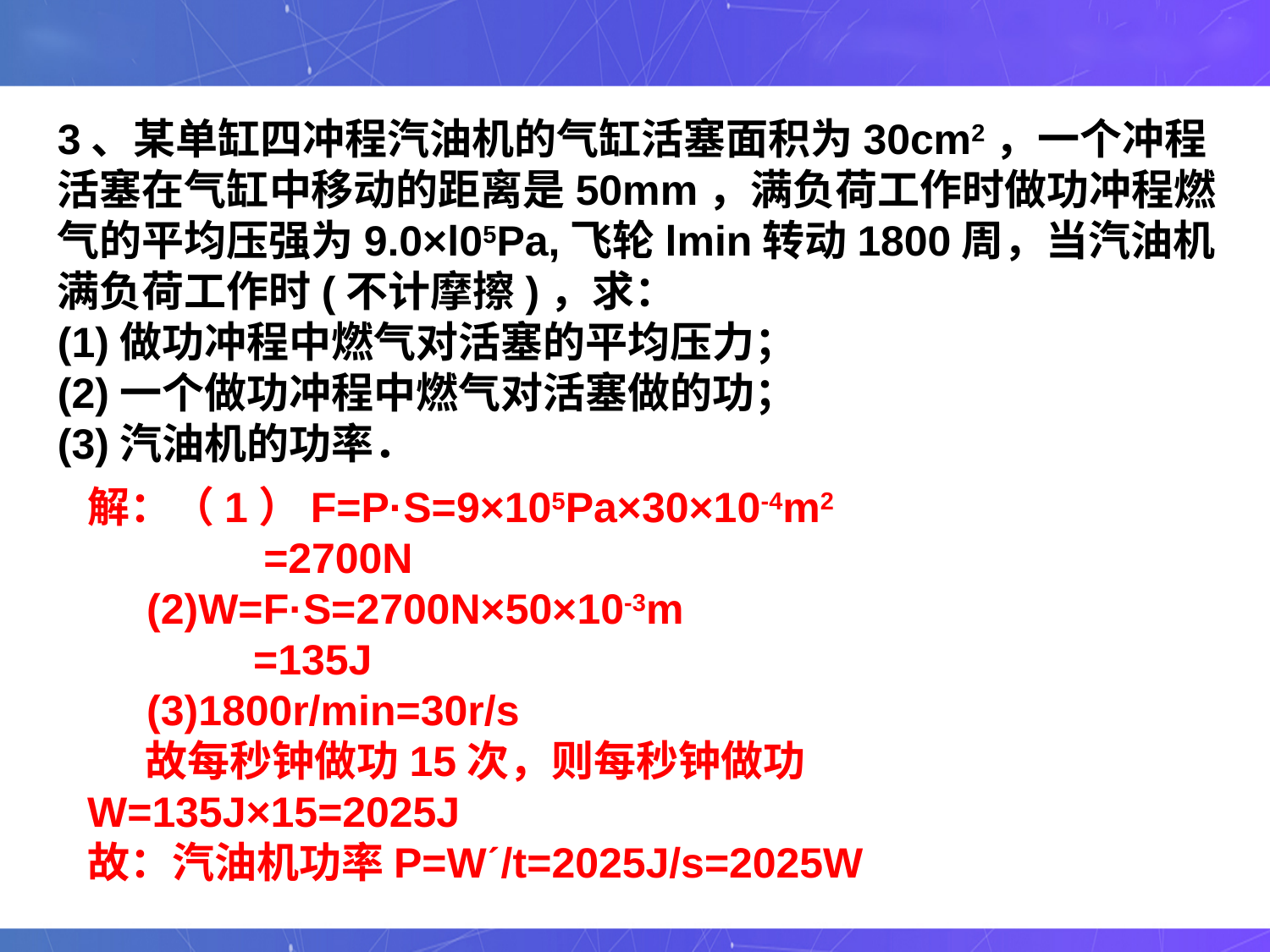

3、某单缸四冲程汽油机的气缸活塞面积为30cm2，一个冲程活塞在气缸中移动的距离是50mm，满负荷工作时做功冲程燃气的平均压强为9.0×l05Pa,飞轮lmin转动1800周，当汽油机满负荷工作时(不计摩擦)，求：
(1)做功冲程中燃气对活塞的平均压力；
(2)一个做功冲程中燃气对活塞做的功；
(3)汽油机的功率．
解：（1）F=P·S=9×105Pa×30×10-4m2
                          =2700N
     (2)W=F·S=2700N×50×10-3m
              =135J
     (3)1800r/min=30r/s
     故每秒钟做功15次，则每秒钟做功
W=135J×15=2025J
故：汽油机功率P=Wˊ/t=2025J/s=2025W